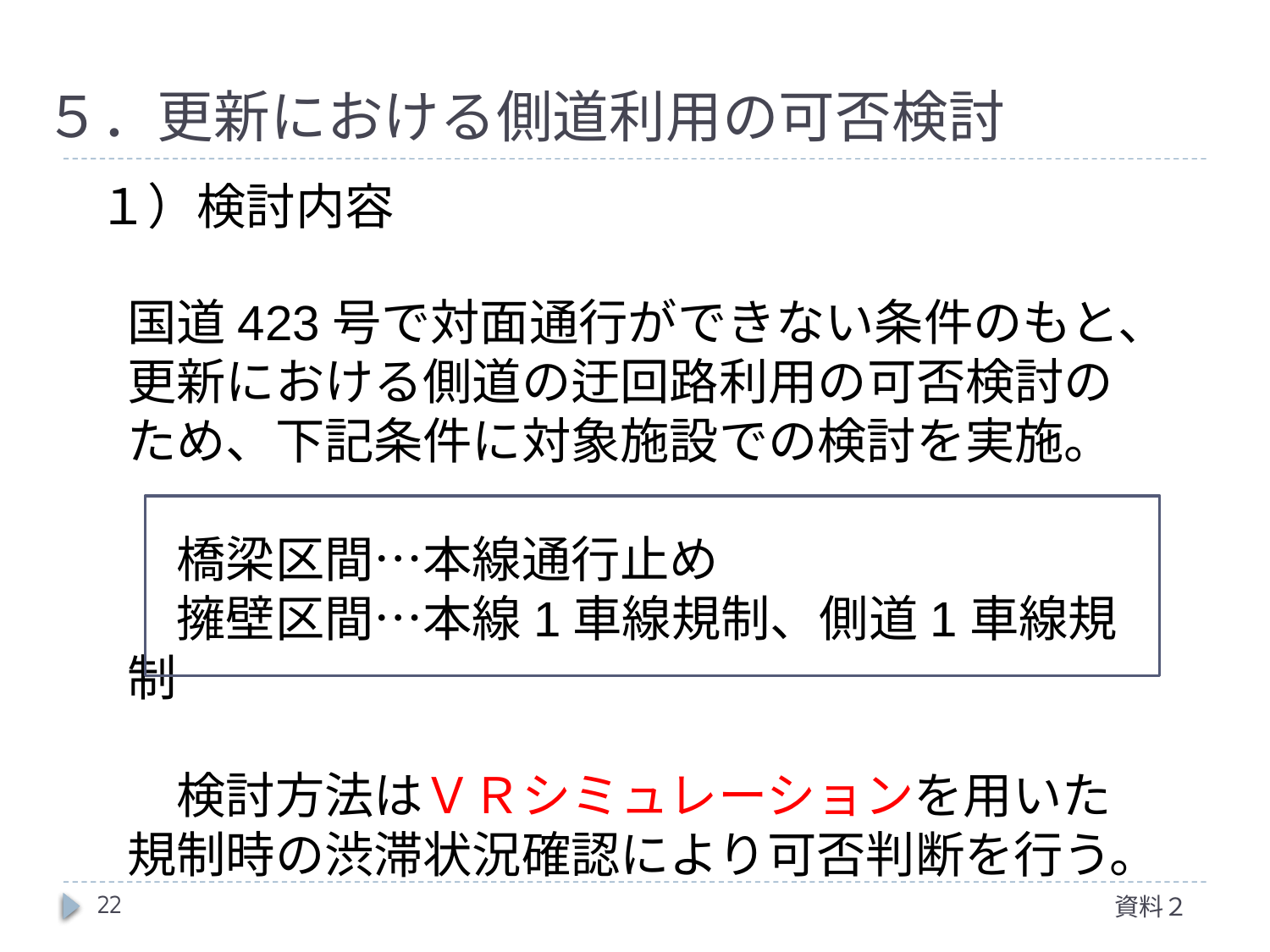

５．更新における側道利用の可否検討
１）検討内容
国道423号で対面通行ができない条件のもと、
更新における側道の迂回路利用の可否検討のため、下記条件に対象施設での検討を実施。

　橋梁区間…本線通行止め
　擁壁区間…本線1車線規制、側道1車線規制

　検討方法はＶＲシミュレーションを用いた規制時の渋滞状況確認により可否判断を行う。

22
資料２